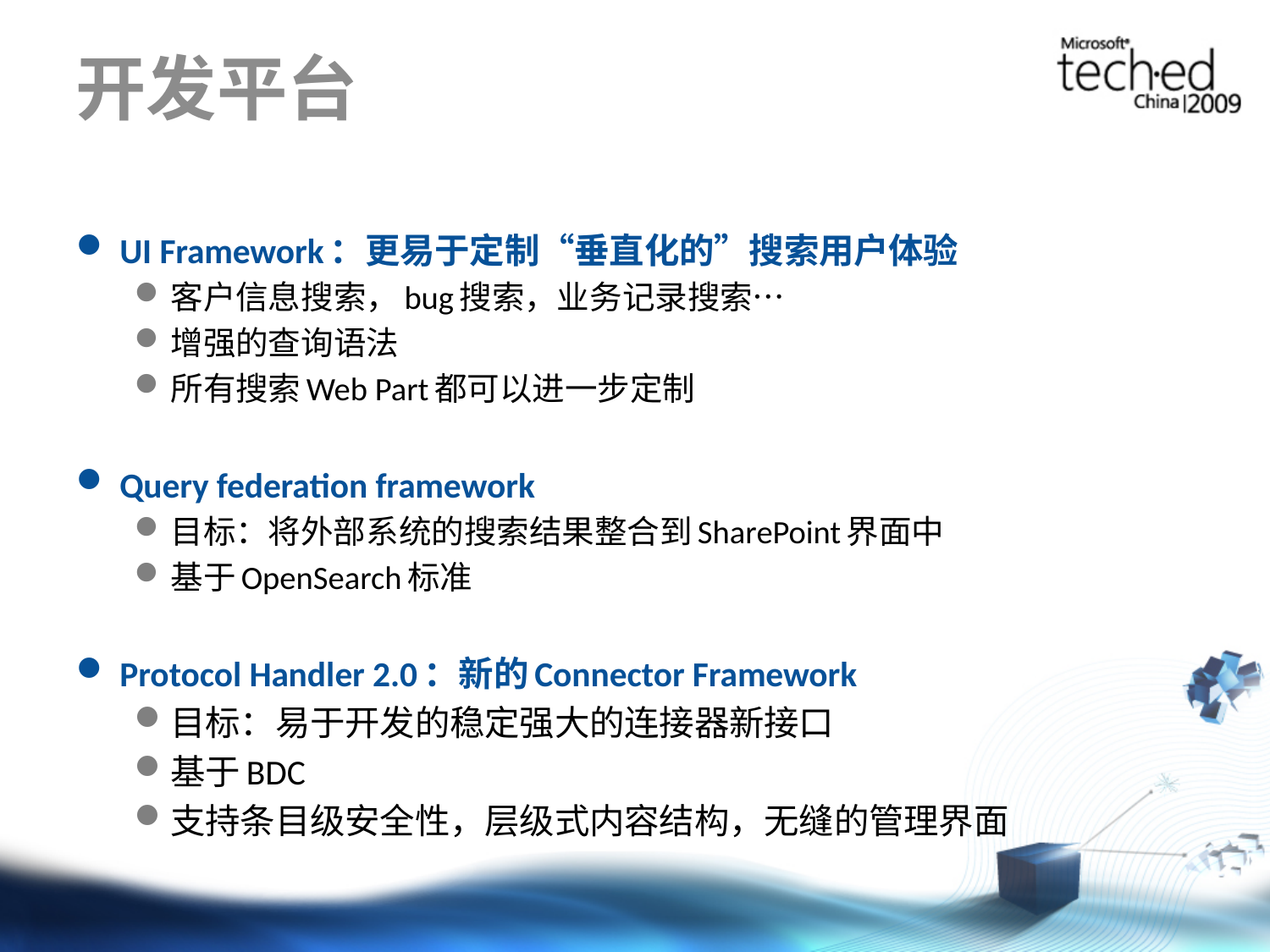

# 开发平台
UI Framework：更易于定制“垂直化的”搜索用户体验
客户信息搜索，bug搜索，业务记录搜索…
增强的查询语法
所有搜索Web Part都可以进一步定制

Query federation framework
目标：将外部系统的搜索结果整合到SharePoint界面中
基于OpenSearch标准

Protocol Handler 2.0：新的Connector Framework
目标：易于开发的稳定强大的连接器新接口
基于BDC
支持条目级安全性，层级式内容结构，无缝的管理界面